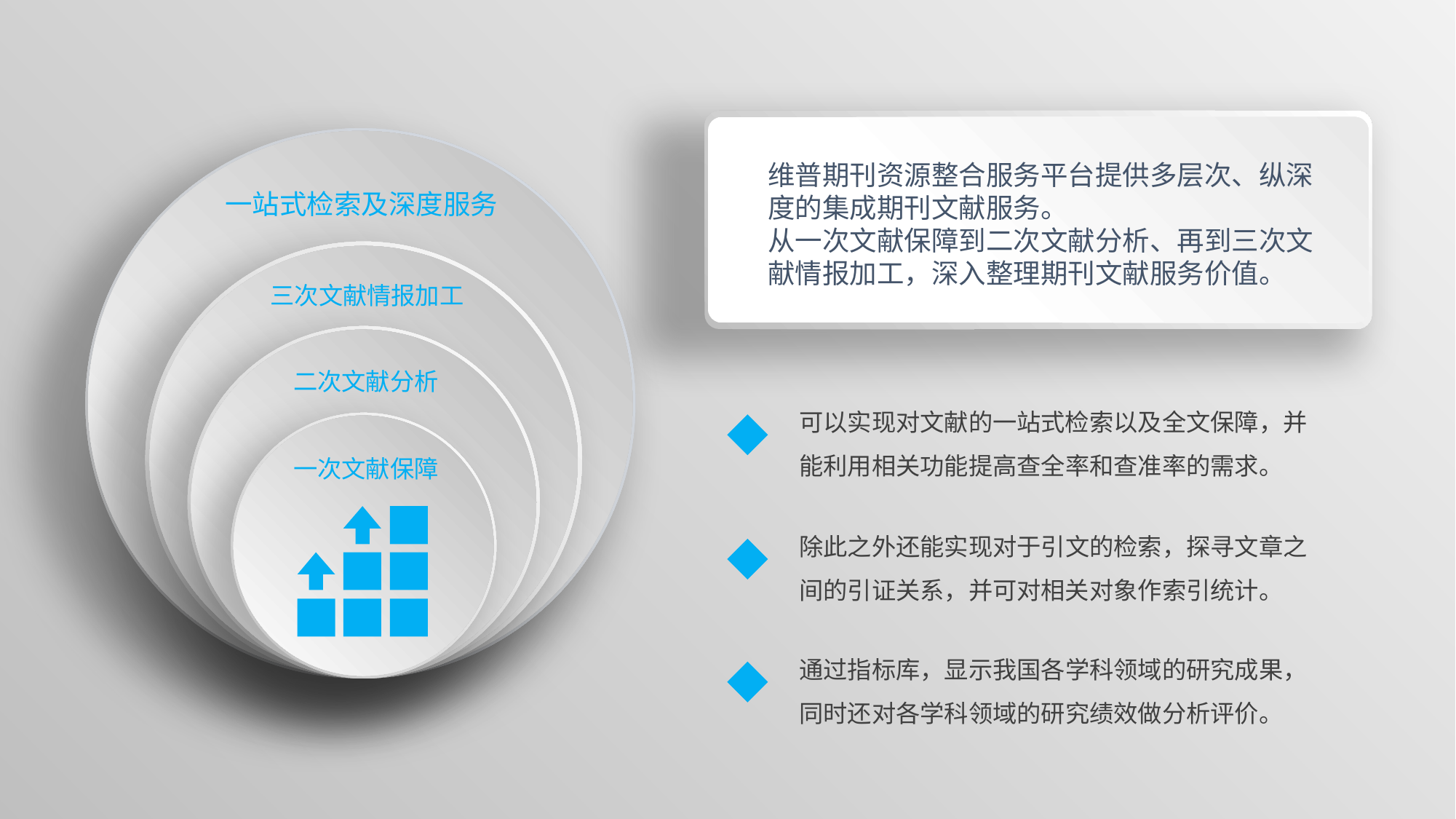

一站式检索及深度服务
维普期刊资源整合服务平台提供多层次、纵深度的集成期刊文献服务。
从一次文献保障到二次文献分析、再到三次文献情报加工，深入整理期刊文献服务价值。

三次文献情报加工

二次文献分析
可以实现对文献的一站式检索以及全文保障，并能利用相关功能提高查全率和查准率的需求。

一次文献保障

除此之外还能实现对于引文的检索，探寻文章之间的引证关系，并可对相关对象作索引统计。

通过指标库，显示我国各学科领域的研究成果，同时还对各学科领域的研究绩效做分析评价。